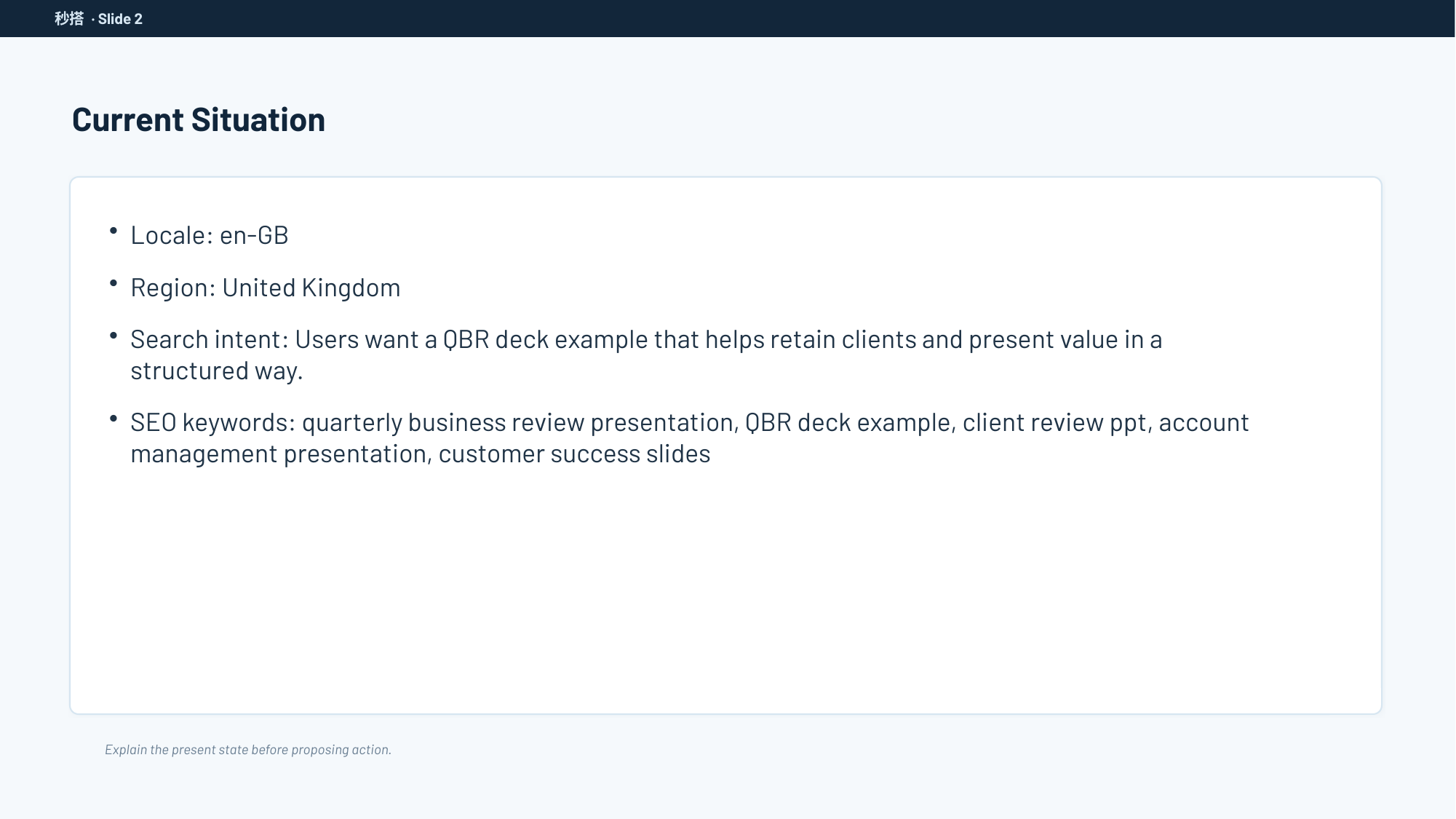

秒搭 · Slide 2
Current Situation

Locale: en-GB
Region: United Kingdom
Search intent: Users want a QBR deck example that helps retain clients and present value in a structured way.
SEO keywords: quarterly business review presentation, QBR deck example, client review ppt, account management presentation, customer success slides
Explain the present state before proposing action.